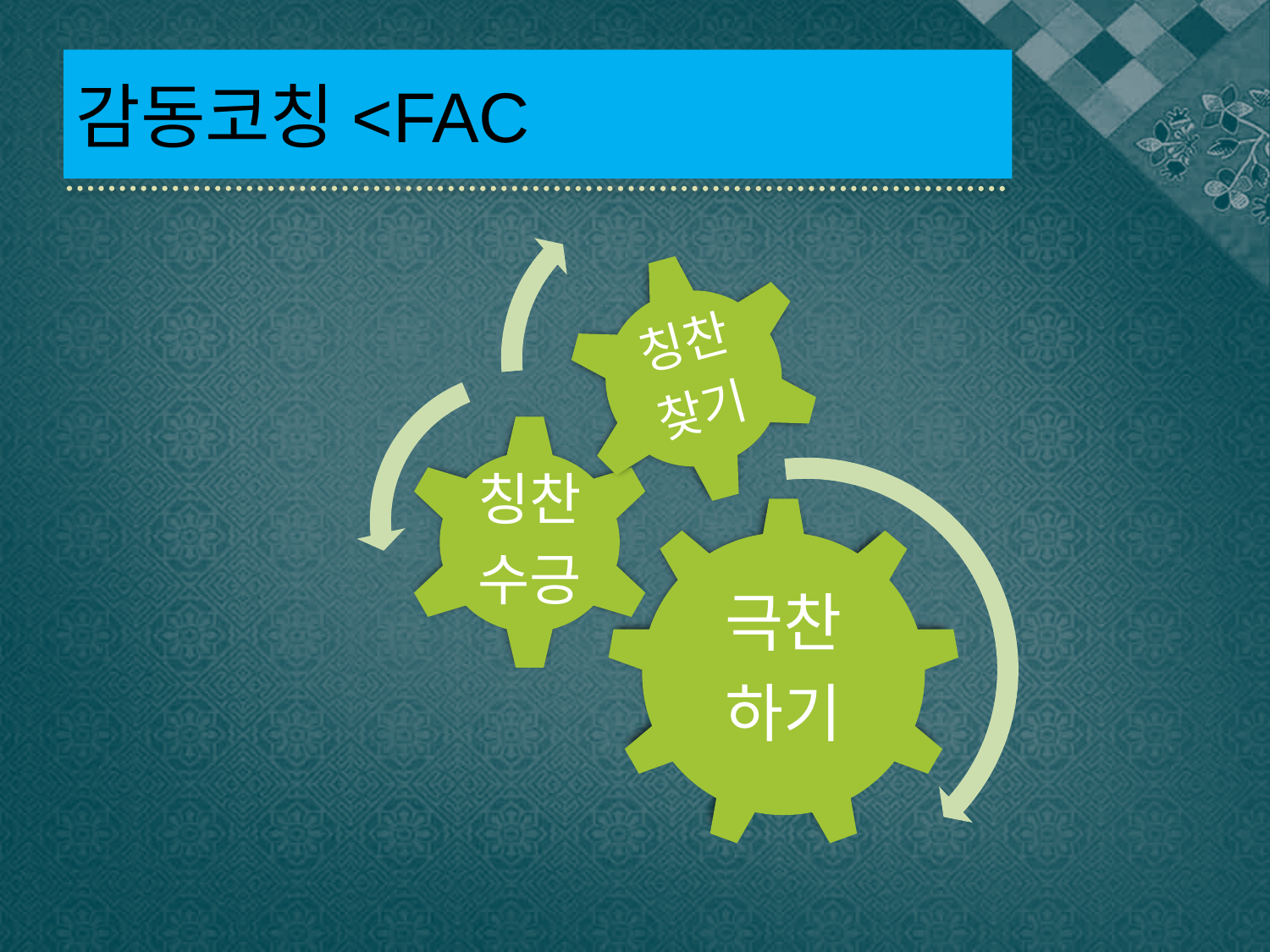

# 감동코칭<FAC
극찬
하기
칭찬
수긍
칭찬
찾기